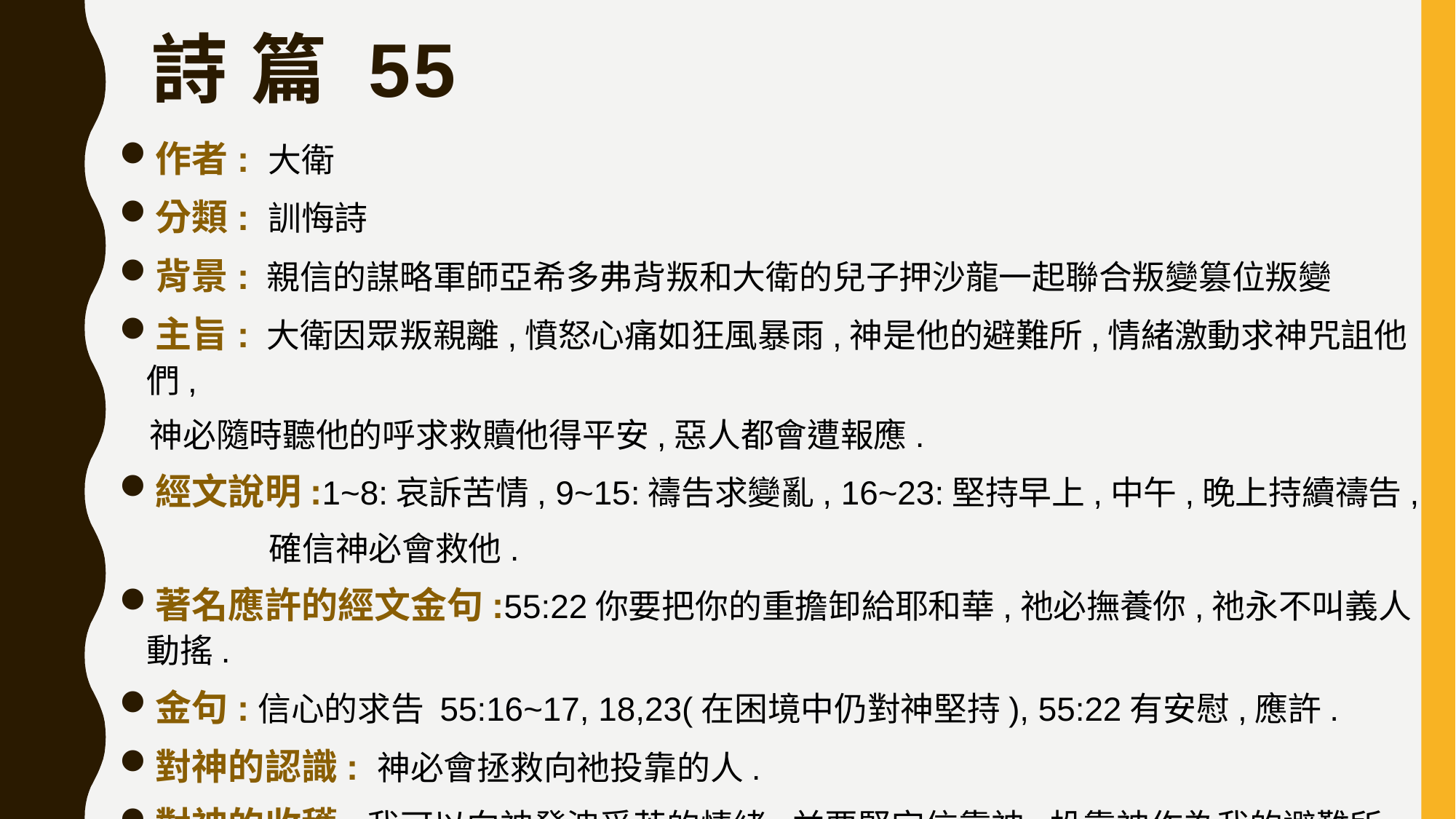

# 詩 篇 55
作者: 大衛
分類: 訓悔詩
背景: 親信的謀略軍師亞希多弗背叛和大衛的兒子押沙龍一起聯合叛變篡位叛變
主旨: 大衛因眾叛親離,憤怒心痛如狂風暴雨,神是他的避難所,情緒激動求神咒詛他們,
   神必隨時聽他的呼求救贖他得平安,惡人都會遭報應.
經文說明:1~8:哀訴苦情, 9~15:禱告求變亂, 16~23:堅持早上,中午,晚上持續禱告,
                   確信神必會救他.
著名應許的經文金句:55:22你要把你的重擔卸給耶和華,祂必撫養你,祂永不叫義人動搖.
金句:信心的求告 55:16~17, 18,23(在困境中仍對神堅持), 55:22有安慰,應許.
對神的認識: 神必會拯救向祂投靠的人.
對神的收穫:我可以向神發洩受苦的情緒,並要堅定信靠神,投靠神作為我的避難所,
   我必得享平安.